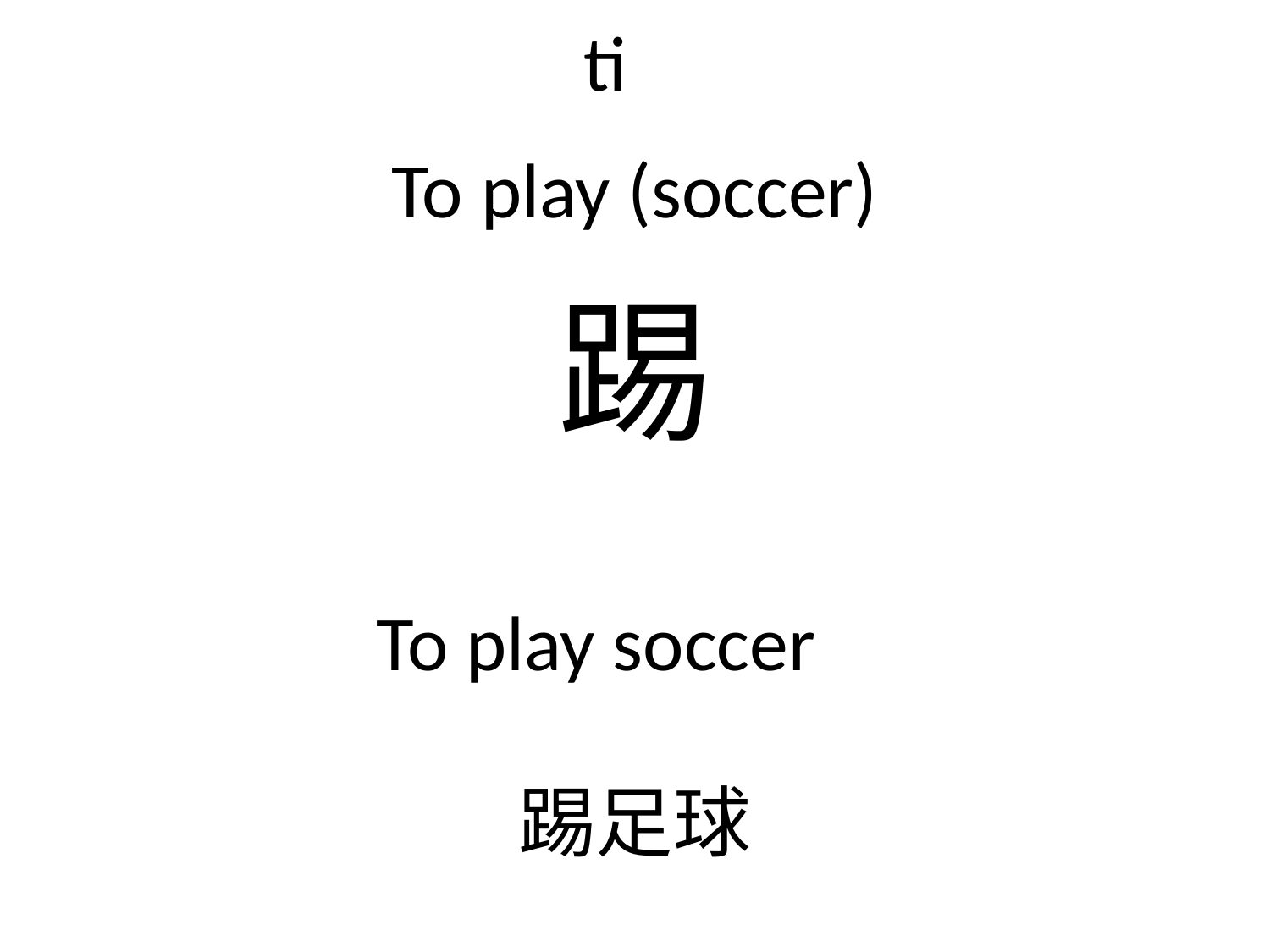

# ti
To play (soccer)
踢
To play soccer
踢足球